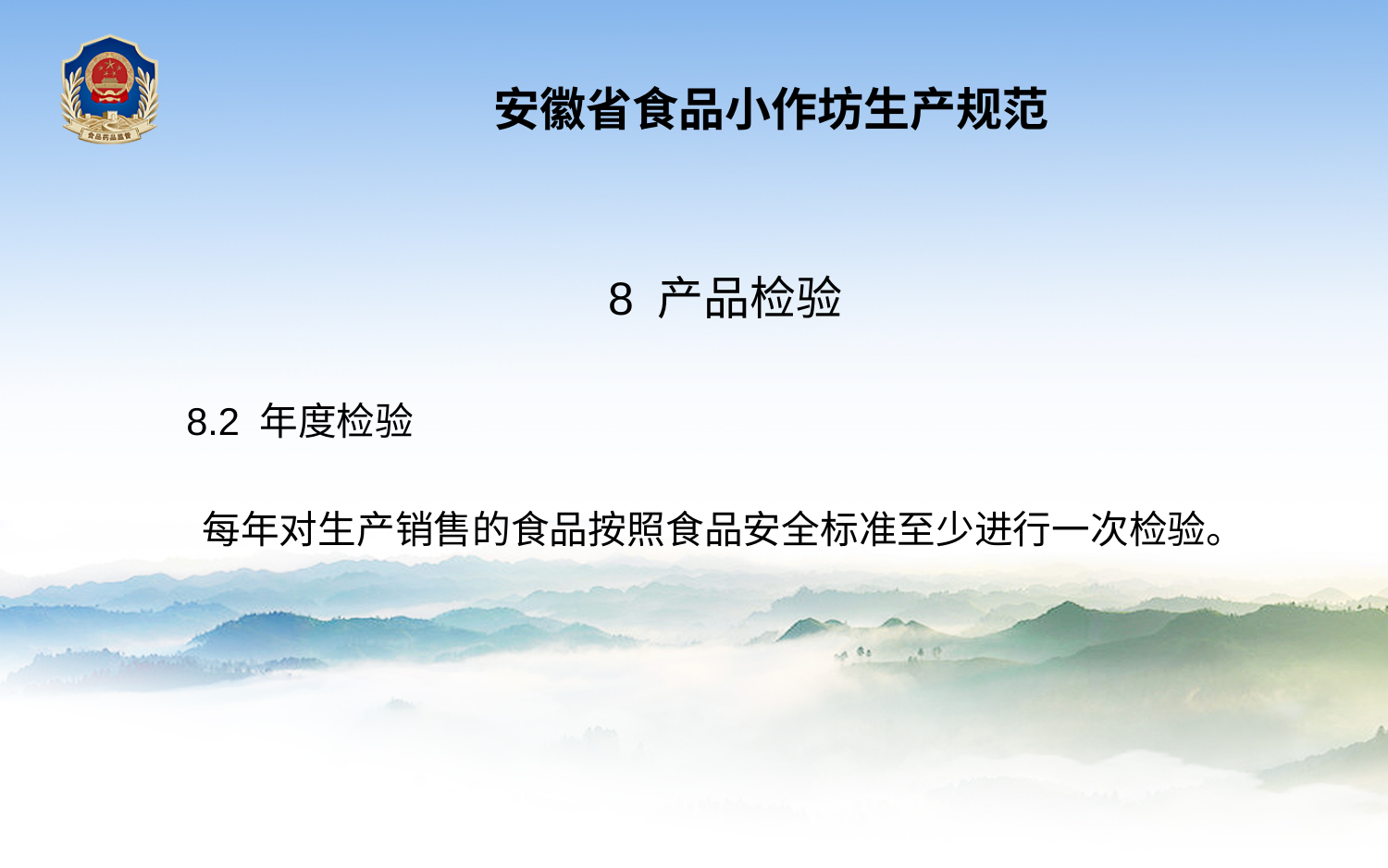

安徽省食品小作坊生产规范

 8 产品检验

     8.2 年度检验

       每年对生产销售的食品按照食品安全标准至少进行一次检验。